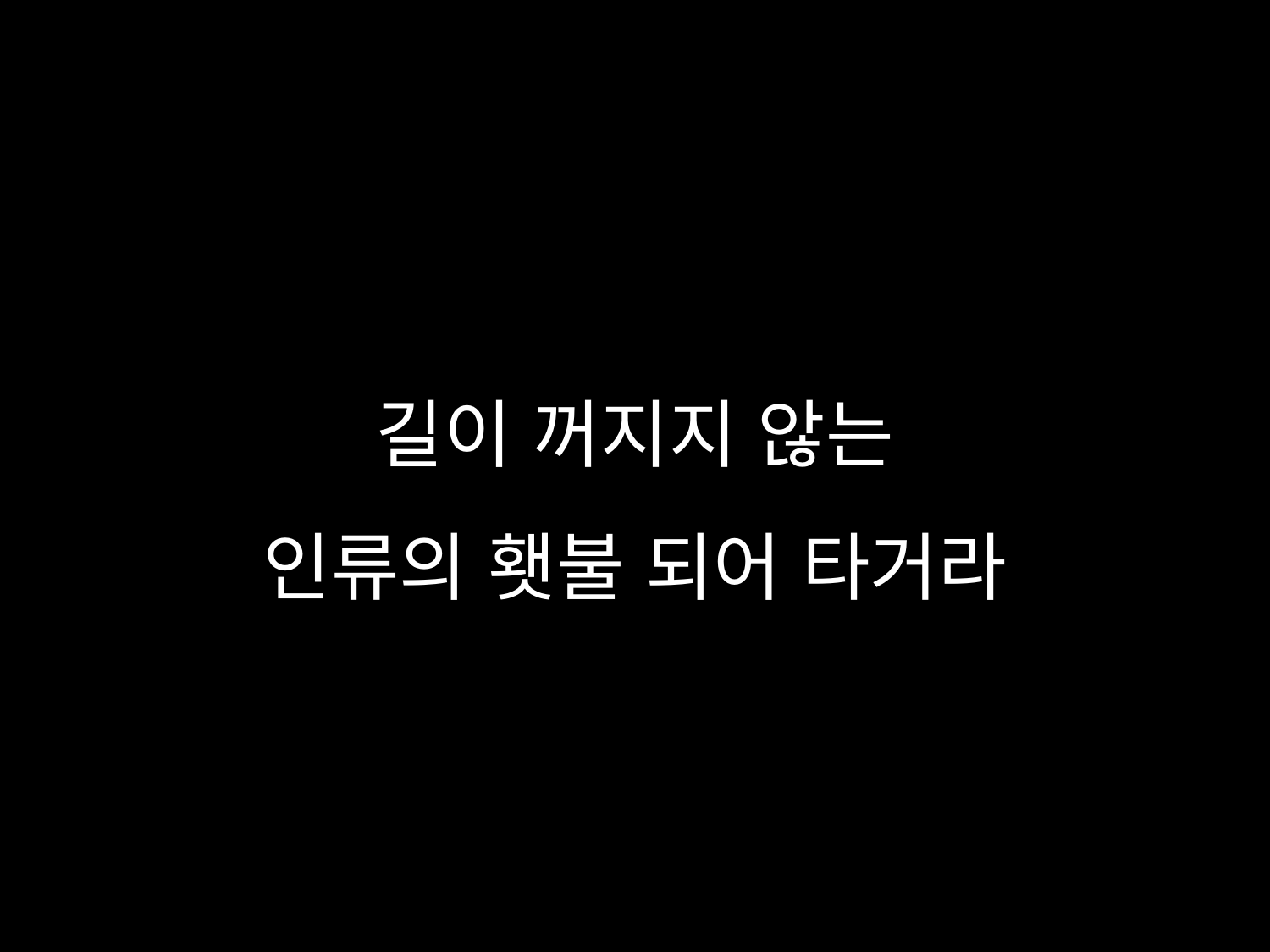

# 길이 꺼지지 않는 인류의 횃불 되어 타거라